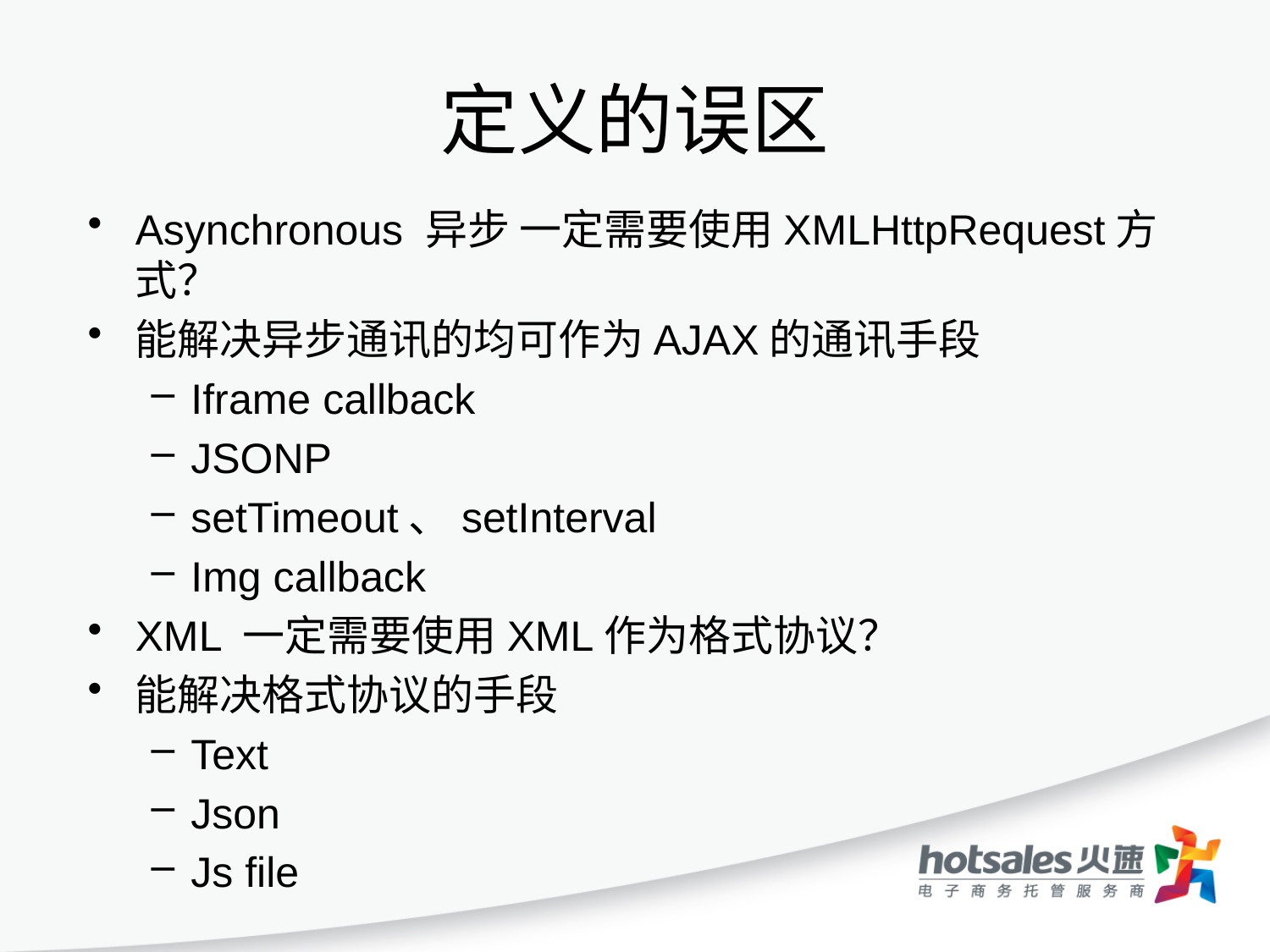

# 定义的误区
Asynchronous 异步 一定需要使用XMLHttpRequest方式？
能解决异步通讯的均可作为AJAX的通讯手段
Iframe callback
JSONP
setTimeout、setInterval
Img callback
XML 一定需要使用XML作为格式协议？
能解决格式协议的手段
Text
Json
Js file